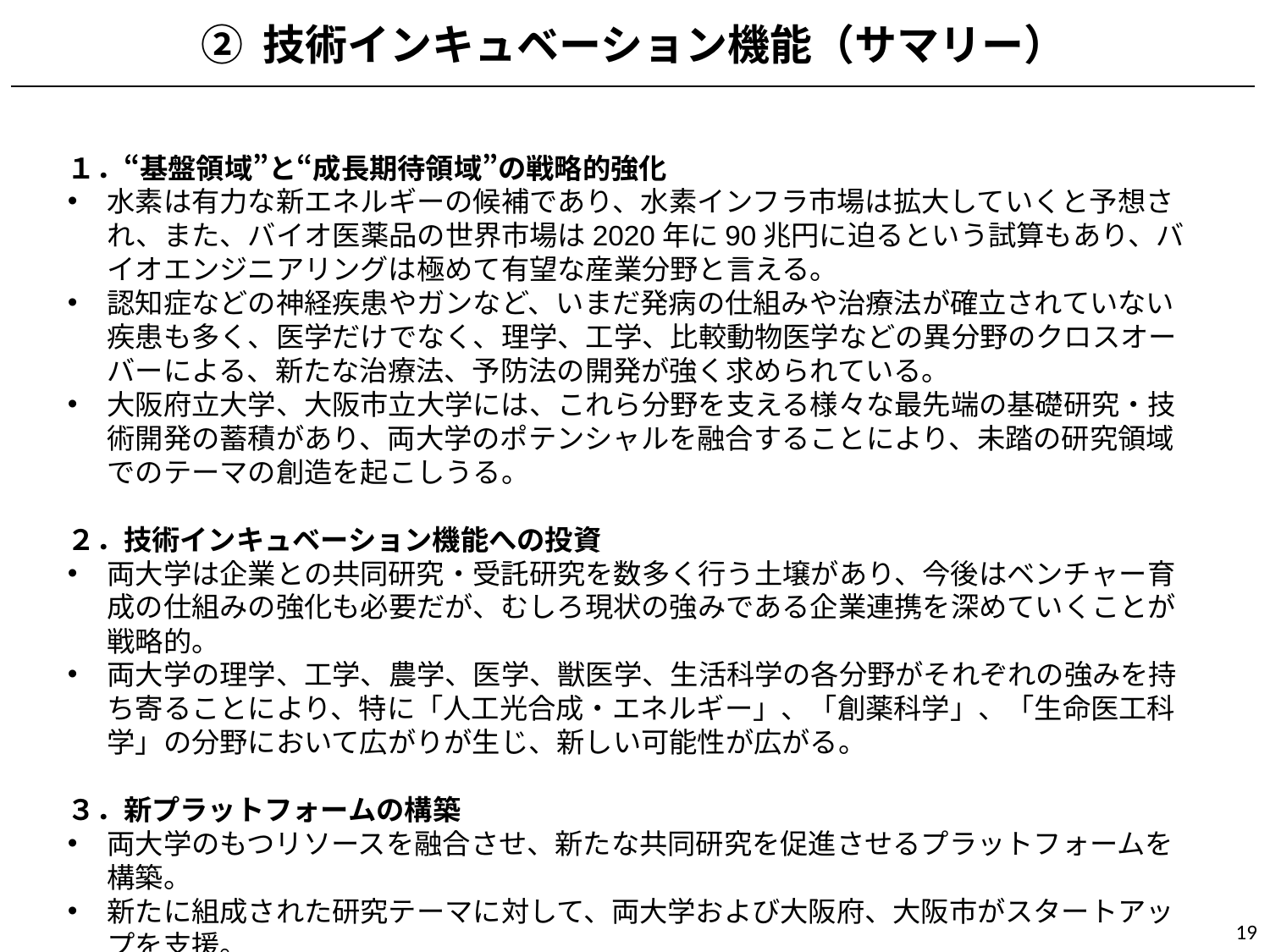

② 技術インキュベーション機能（サマリー）
１．“基盤領域”と“成長期待領域”の戦略的強化
水素は有力な新エネルギーの候補であり、水素インフラ市場は拡大していくと予想され、また、バイオ医薬品の世界市場は2020年に90兆円に迫るという試算もあり、バイオエンジニアリングは極めて有望な産業分野と言える。
認知症などの神経疾患やガンなど、いまだ発病の仕組みや治療法が確立されていない疾患も多く、医学だけでなく、理学、工学、比較動物医学などの異分野のクロスオーバーによる、新たな治療法、予防法の開発が強く求められている。
大阪府立大学、大阪市立大学には、これら分野を支える様々な最先端の基礎研究・技術開発の蓄積があり、両大学のポテンシャルを融合することにより、未踏の研究領域でのテーマの創造を起こしうる。

２．技術インキュベーション機能への投資
両大学は企業との共同研究・受託研究を数多く行う土壌があり、今後はベンチャー育成の仕組みの強化も必要だが、むしろ現状の強みである企業連携を深めていくことが戦略的。
両大学の理学、工学、農学、医学、獣医学、生活科学の各分野がそれぞれの強みを持ち寄ることにより、特に「人工光合成・エネルギー」、「創薬科学」、「生命医工科学」の分野において広がりが生じ、新しい可能性が広がる。

３．新プラットフォームの構築
両大学のもつリソースを融合させ、新たな共同研究を促進させるプラットフォームを構築。
新たに組成された研究テーマに対して、両大学および大阪府、大阪市がスタートアップを支援。
　　研究の成果を積み上げ、企業等との共同研究、外部資金の獲得増をめざす。
19